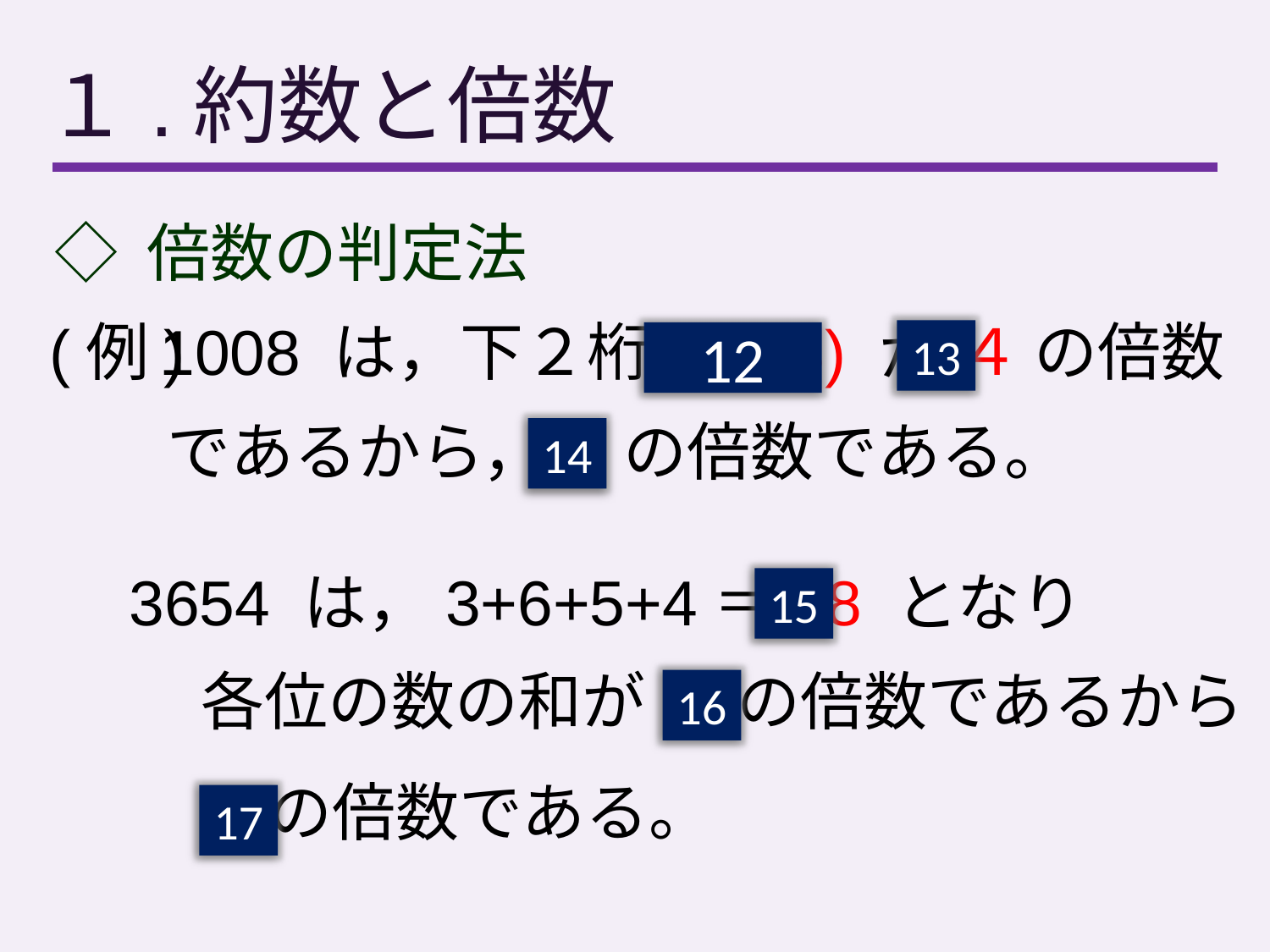

# １.約数と倍数
◇ 倍数の判定法
(例)
1008 は，下２桁 08 (8) が ４ の倍数
であるから，４ の倍数である。
13
12
14
3654 は，3+6+5+4＝18 となり
各位の数の和が ９ の倍数であるから
９ の倍数である。
15
16
17